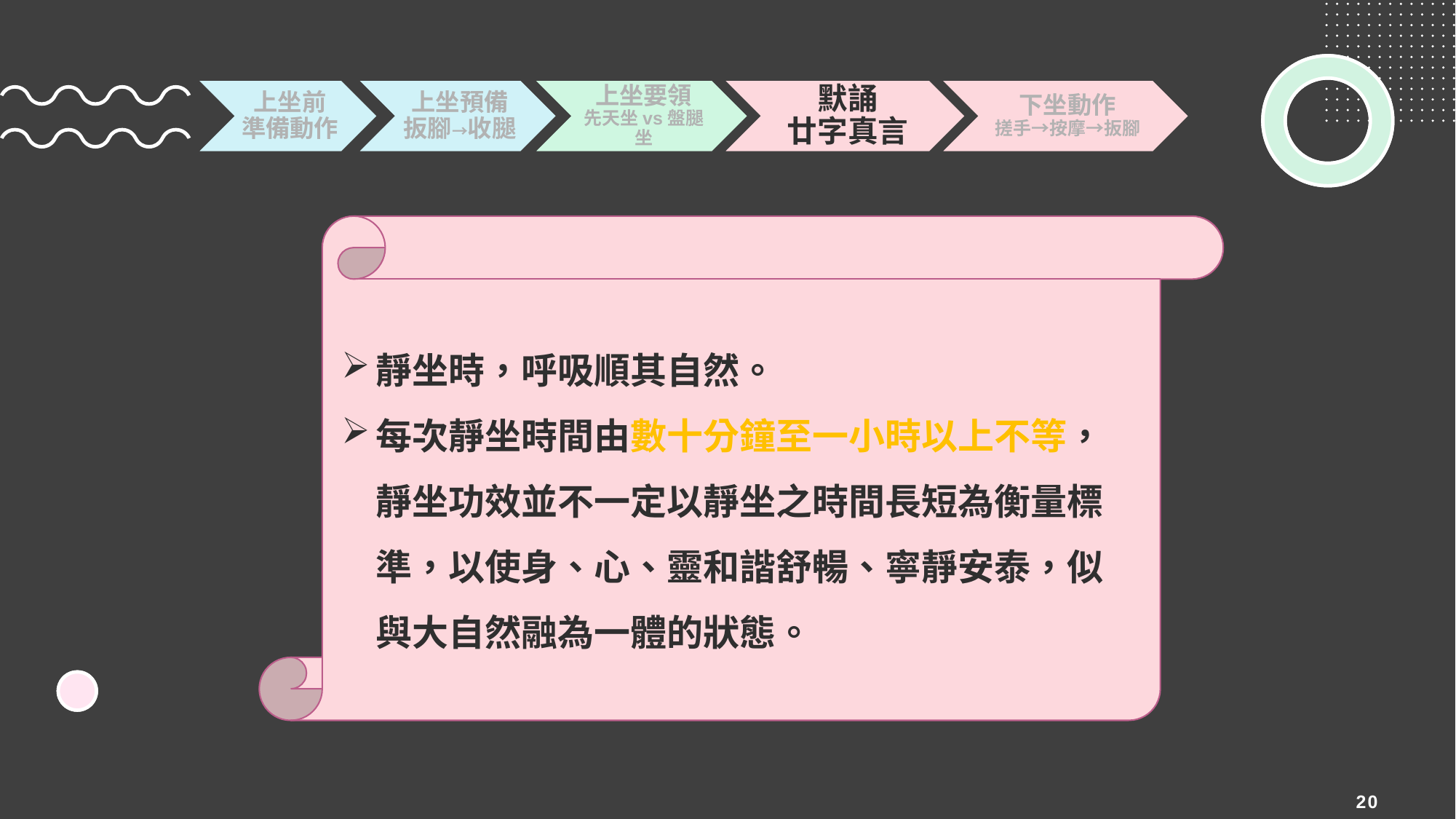

上坐前
準備動作
上坐預備
扳腳→收腿
上坐要領
先天坐vs盤腿坐
默誦
廿字真言
下坐動作
搓手→按摩→扳腳

靜坐時，呼吸順其自然。
每次靜坐時間由數十分鐘至一小時以上不等，靜坐功效並不一定以靜坐之時間長短為衡量標準，以使身、心、靈和諧舒暢、寧靜安泰，似與大自然融為一體的狀態。

20